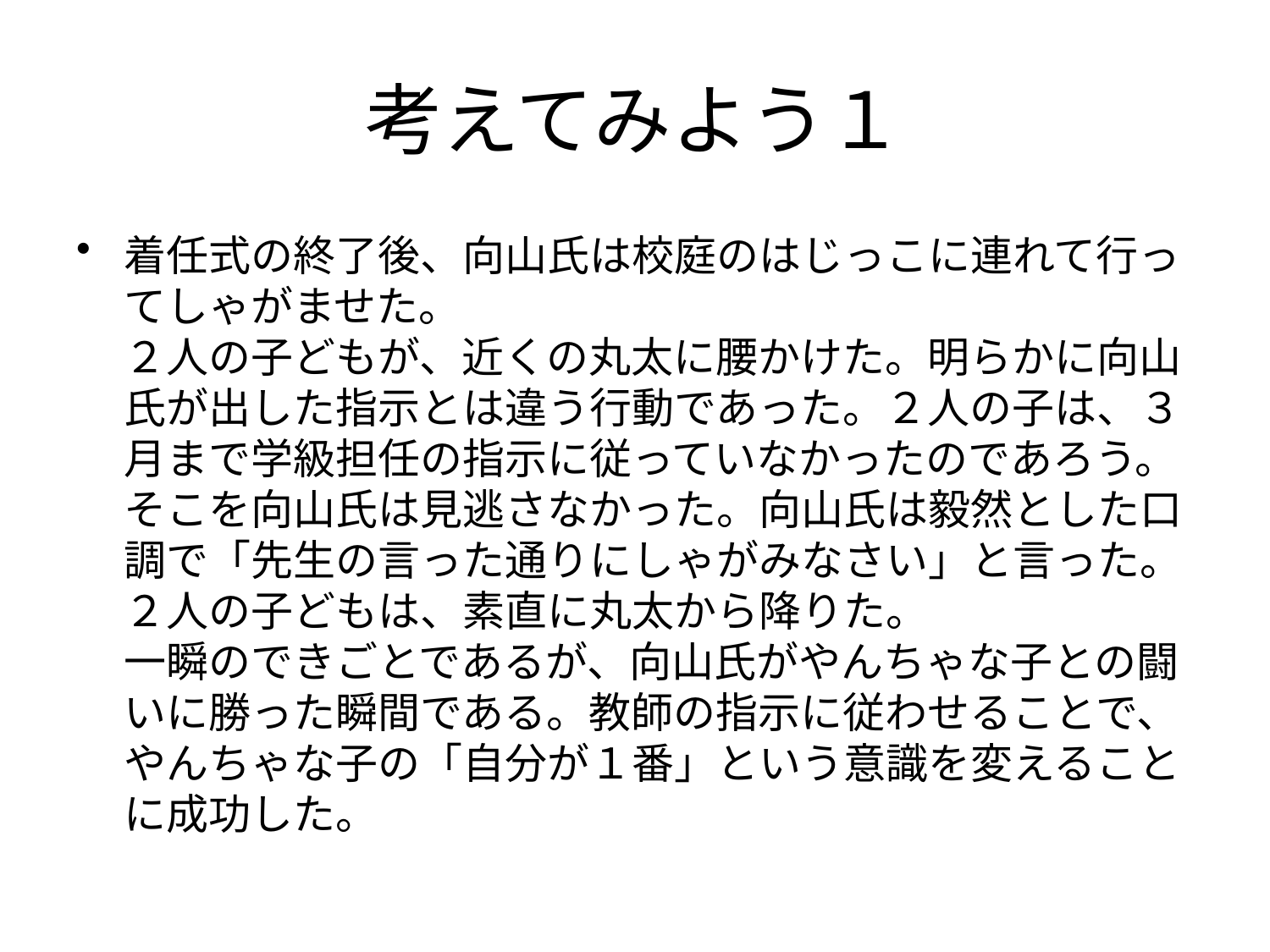

# 考えてみよう１
着任式の終了後、向山氏は校庭のはじっこに連れて行ってしゃがませた。
２人の子どもが、近くの丸太に腰かけた。明らかに向山氏が出した指示とは違う行動であった。２人の子は、３月まで学級担任の指示に従っていなかったのであろう。そこを向山氏は見逃さなかった。向山氏は毅然とした口調で「先生の言った通りにしゃがみなさい」と言った。２人の子どもは、素直に丸太から降りた。
一瞬のできごとであるが、向山氏がやんちゃな子との闘いに勝った瞬間である。教師の指示に従わせることで、やんちゃな子の「自分が１番」という意識を変えることに成功した。